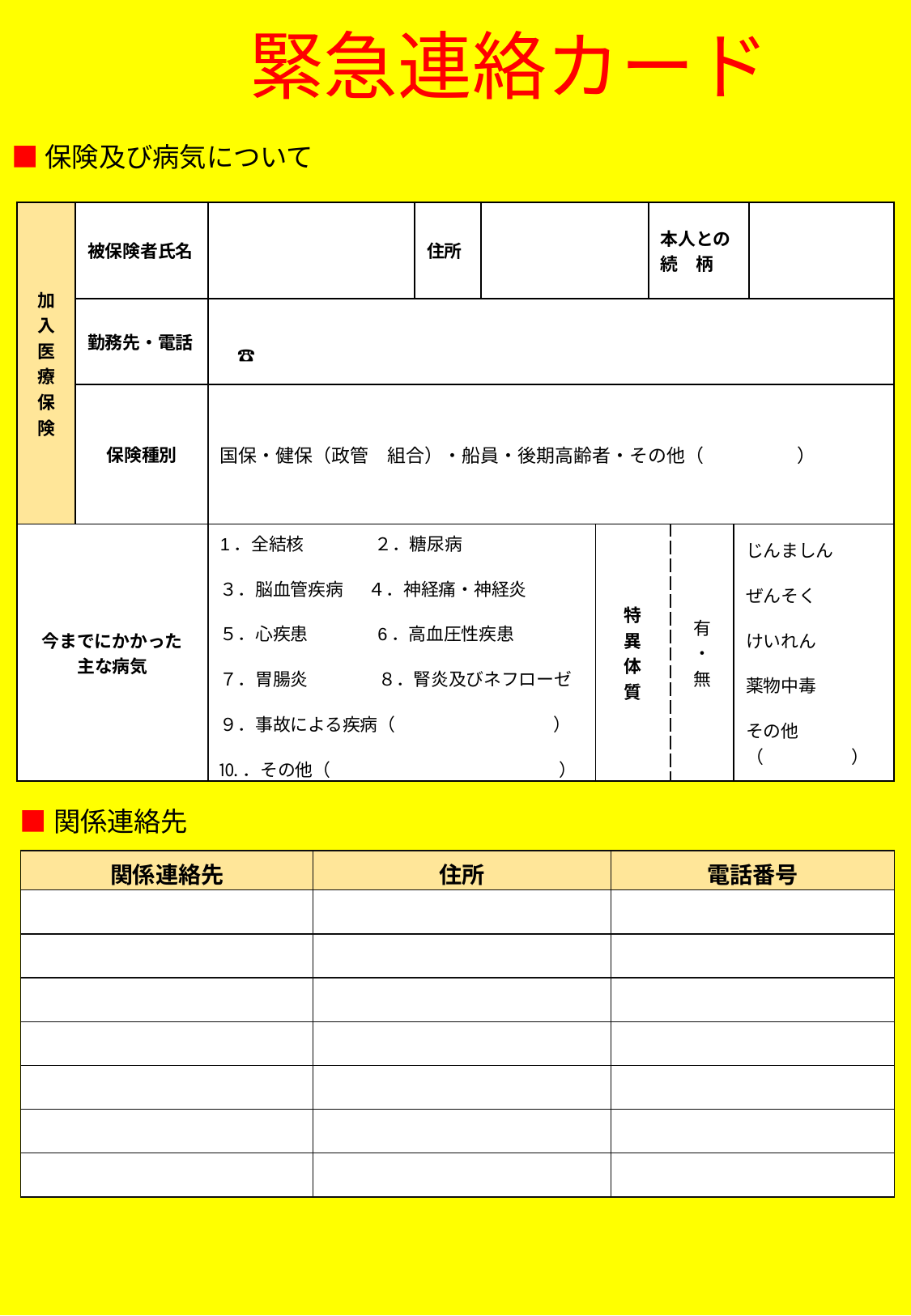

保存版
緊急連絡カード
■保険及び病気について
| 加入 医療保険 | 被保険者氏名 |  | 住所 |  |  | 本人との 続　柄 |  |  |  |
| --- | --- | --- | --- | --- | --- | --- | --- | --- | --- |
|  | 勤務先・電話 | ☎ |  |  |  |  |  |  |  |
|  | 保険種別 | 国保・健保（政管　組合）・船員・後期高齢者・その他（　　　　　） |  |  |  |  |  |  |  |
| 今までにかかった 主な病気 |  | 1．全結核　　　　２．糖尿病 ３．脳血管疾病　 ４．神経痛・神経炎 ５．心疾患 　　　6．高血圧性疾患 ７．胃腸炎　　　　８．腎炎及びネフローゼ ９．事故による疾病（　　　　　　　　　） ⒑．その他（　　　　　　　　　　　　　） |  |  | 特 異 体 質 |  | 有 ・ 無 | じんましん ぜんそく けいれん 薬物中毒 その他 （　　　　　） |  |
■関係連絡先
| 関係連絡先 | 住所 | 電話番号 |
| --- | --- | --- |
|  |  |  |
|  |  |  |
|  |  |  |
|  |  |  |
|  |  |  |
|  |  |  |
|  |  |  |